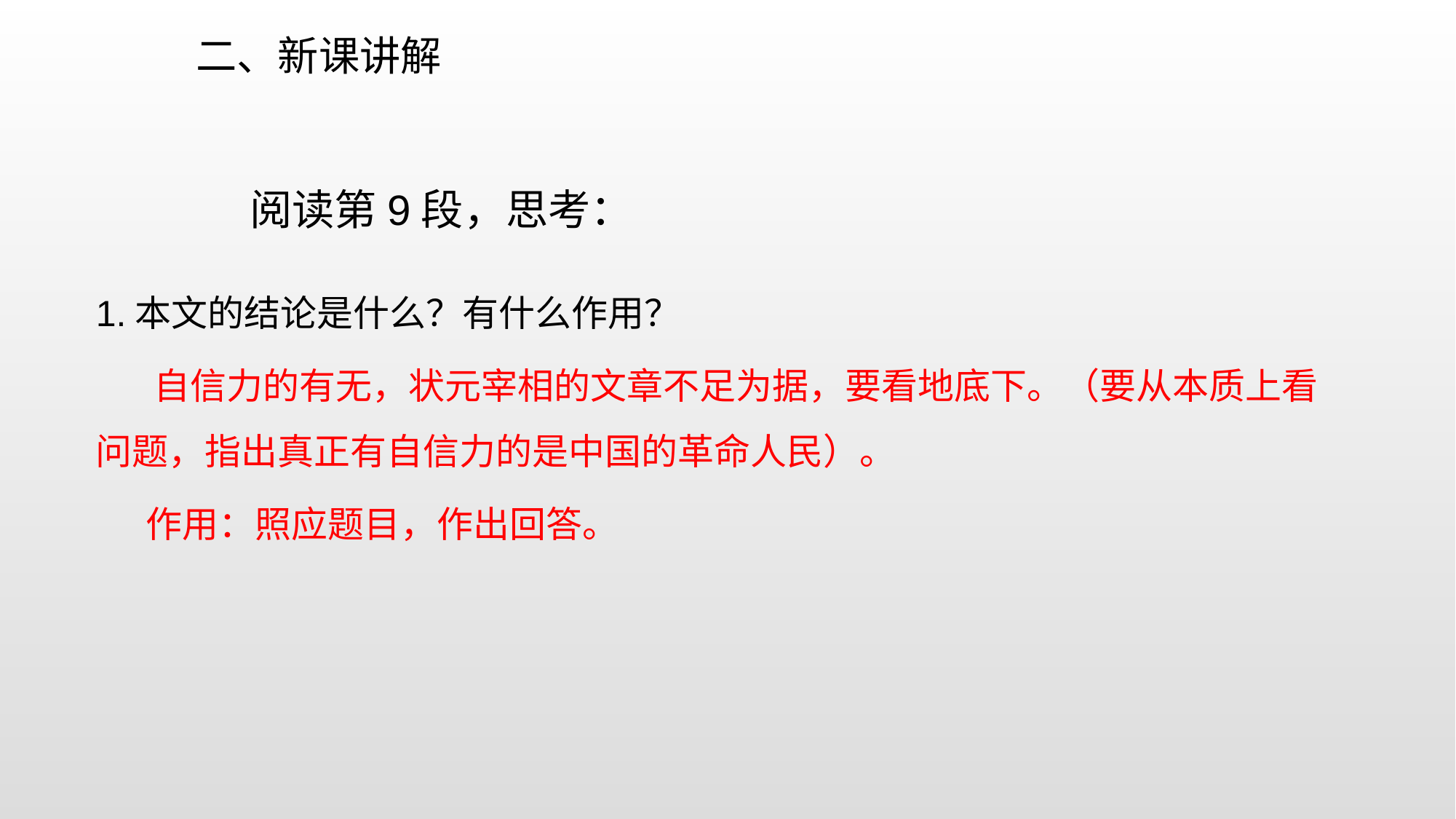

二、新课讲解

阅读第9段，思考：
1.本文的结论是什么？有什么作用？
      自信力的有无，状元宰相的文章不足为据，要看地底下。（要从本质上看问题，指出真正有自信力的是中国的革命人民）。
     作用：照应题目，作出回答。